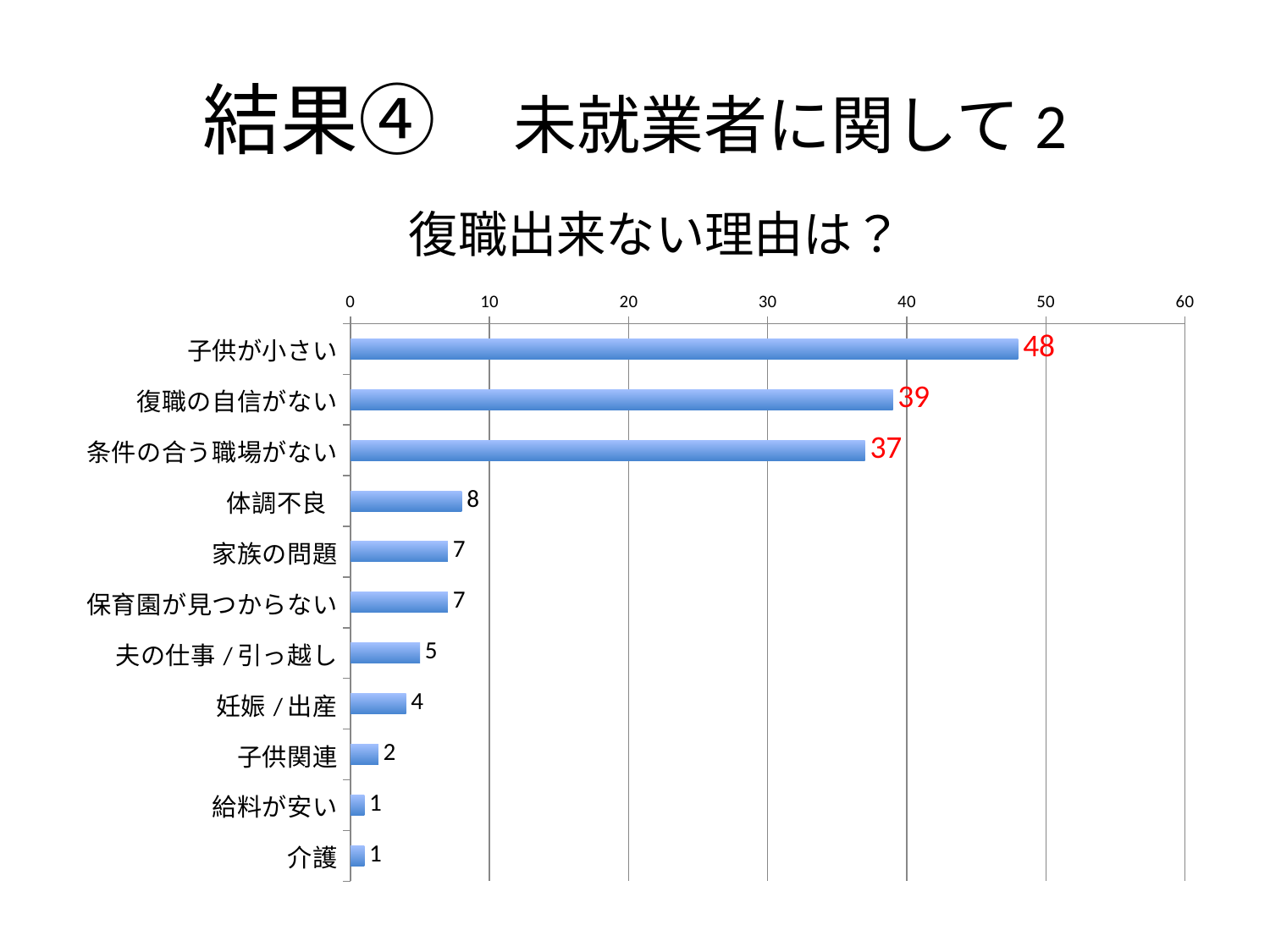

# 結果④　未就業者に関して2
復職出来ない理由は？

### Chart

| Category |  |
|---|---|
| 子供が小さい | 48.0 |
| 復職の自信がない | 39.0 |
| 条件の合う職場がない | 37.0 |
| 体調不良   | 8.0 |
| 家族の問題 | 7.0 |
| 保育園が見つからない | 7.0 |
| 夫の仕事/引っ越し | 5.0 |
| 妊娠/出産 | 4.0 |
| 子供関連 | 2.0 |
| 給料が安い | 1.0 |
| 介護 | 1.0 |